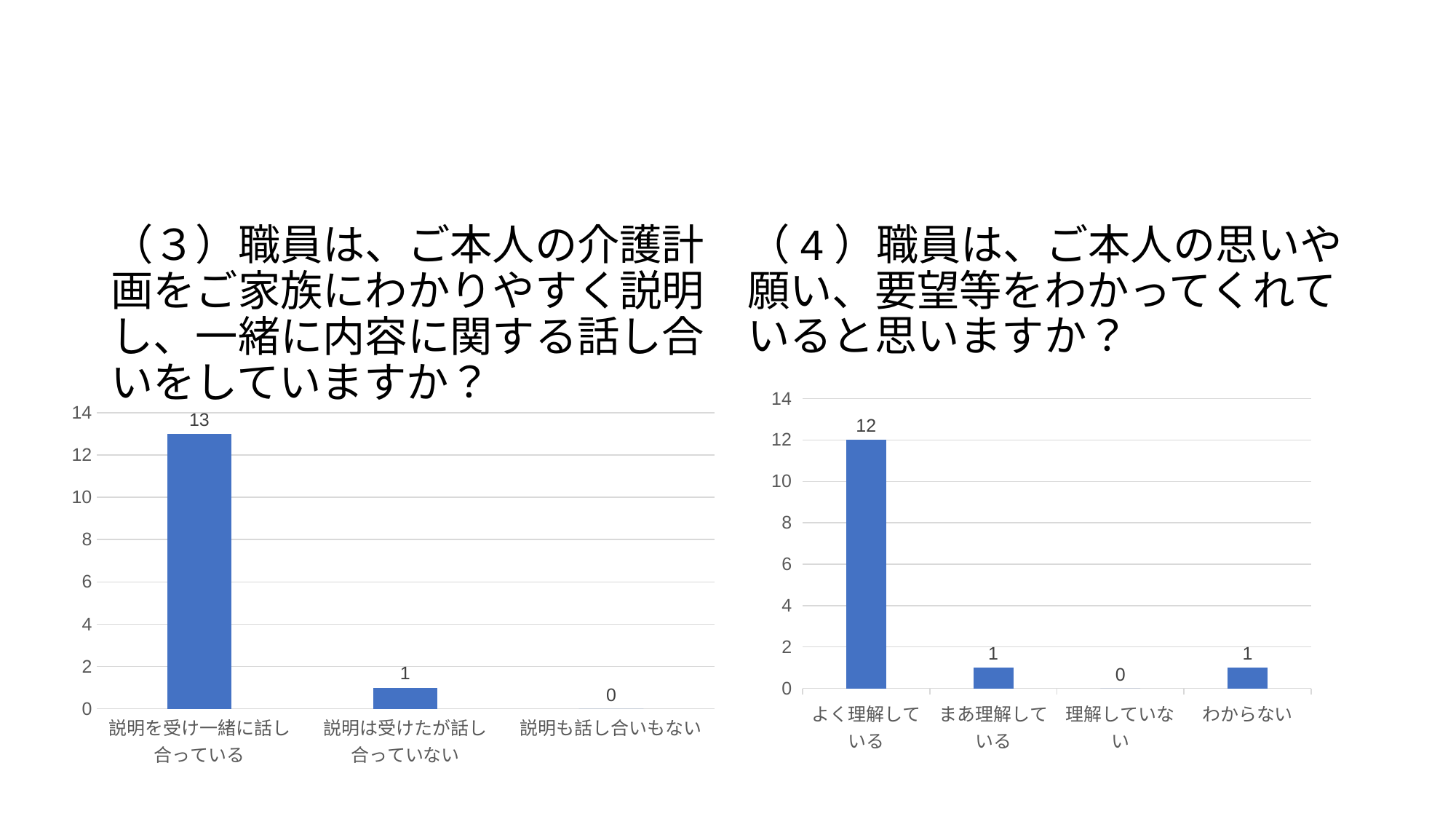

#
（３）職員は、ご本人の介護計画をご家族にわかりやすく説明し、一緒に内容に関する話し合いをしていますか？
（4）職員は、ご本人の思いや願い、要望等をわかってくれていると思いますか？

### Chart

| Category | 系列 1 |
|---|---|
| よく理解している | 12.0 |
| まあ理解している | 1.0 |
| 理解していない | 0.0 |
| わからない | 1.0 |

### Chart

| Category | 系列 1 |
|---|---|
| 説明を受け一緒に話し合っている | 13.0 |
| 説明は受けたが話し合っていない | 1.0 |
| 説明も話し合いもない | 0.0 |